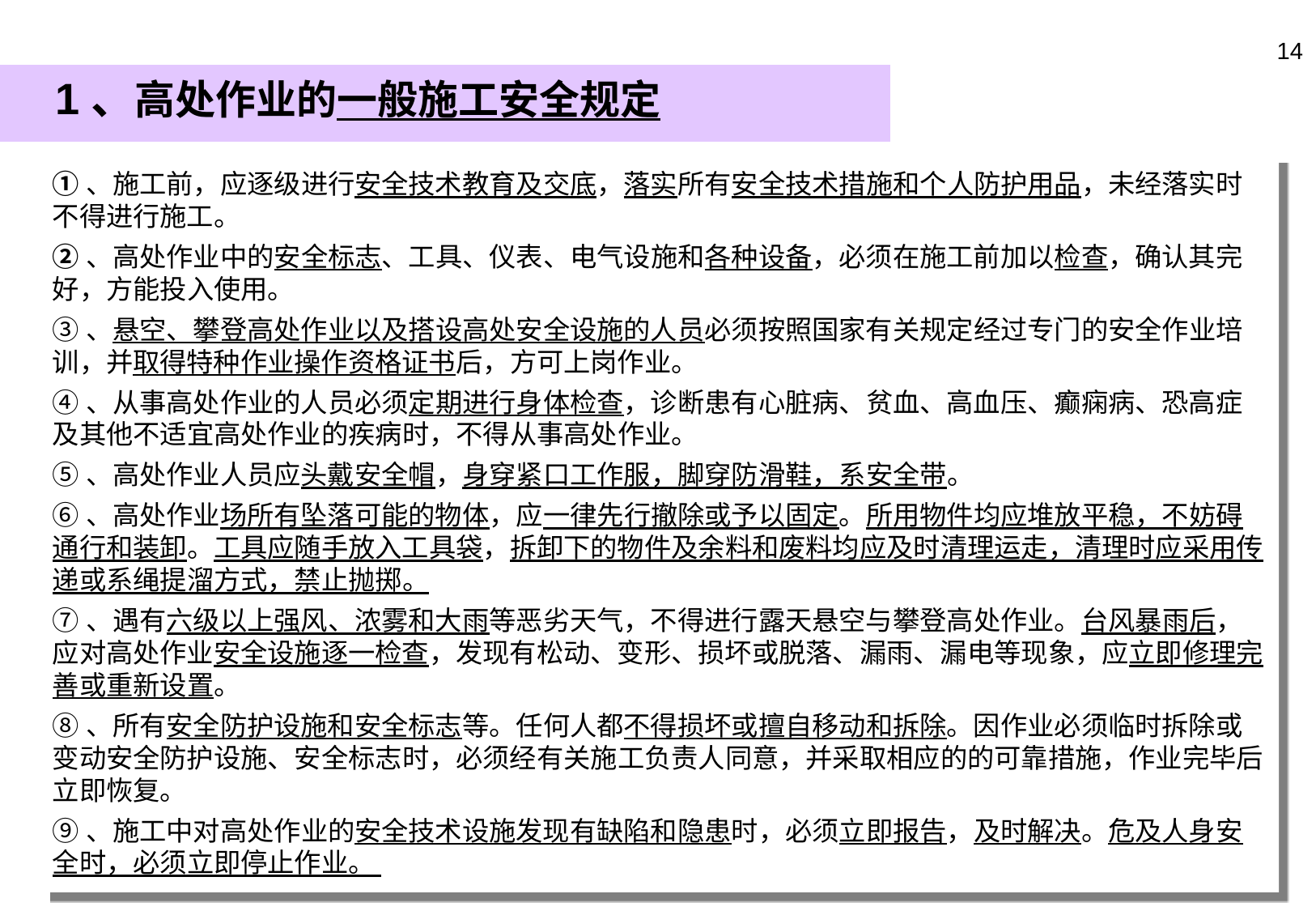

14

1、高处作业的一般施工安全规定
①、施工前，应逐级进行安全技术教育及交底，落实所有安全技术措施和个人防护用品，未经落实时不得进行施工。
②、高处作业中的安全标志、工具、仪表、电气设施和各种设备，必须在施工前加以检查，确认其完好，方能投入使用。
③、悬空、攀登高处作业以及搭设高处安全设施的人员必须按照国家有关规定经过专门的安全作业培训，并取得特种作业操作资格证书后，方可上岗作业。
④、从事高处作业的人员必须定期进行身体检查，诊断患有心脏病、贫血、高血压、癫痫病、恐高症及其他不适宜高处作业的疾病时，不得从事高处作业。
⑤、高处作业人员应头戴安全帽，身穿紧口工作服，脚穿防滑鞋，系安全带。
⑥、高处作业场所有坠落可能的物体，应一律先行撤除或予以固定。所用物件均应堆放平稳，不妨碍通行和装卸。工具应随手放入工具袋，拆卸下的物件及余料和废料均应及时清理运走，清理时应采用传递或系绳提溜方式，禁止抛掷。
⑦、遇有六级以上强风、浓雾和大雨等恶劣天气，不得进行露天悬空与攀登高处作业。台风暴雨后，应对高处作业安全设施逐一检查，发现有松动、变形、损坏或脱落、漏雨、漏电等现象，应立即修理完善或重新设置。
⑧、所有安全防护设施和安全标志等。任何人都不得损坏或擅自移动和拆除。因作业必须临时拆除或变动安全防护设施、安全标志时，必须经有关施工负责人同意，并采取相应的的可靠措施，作业完毕后立即恢复。
⑨、施工中对高处作业的安全技术设施发现有缺陷和隐患时，必须立即报告，及时解决。危及人身安全时，必须立即停止作业。